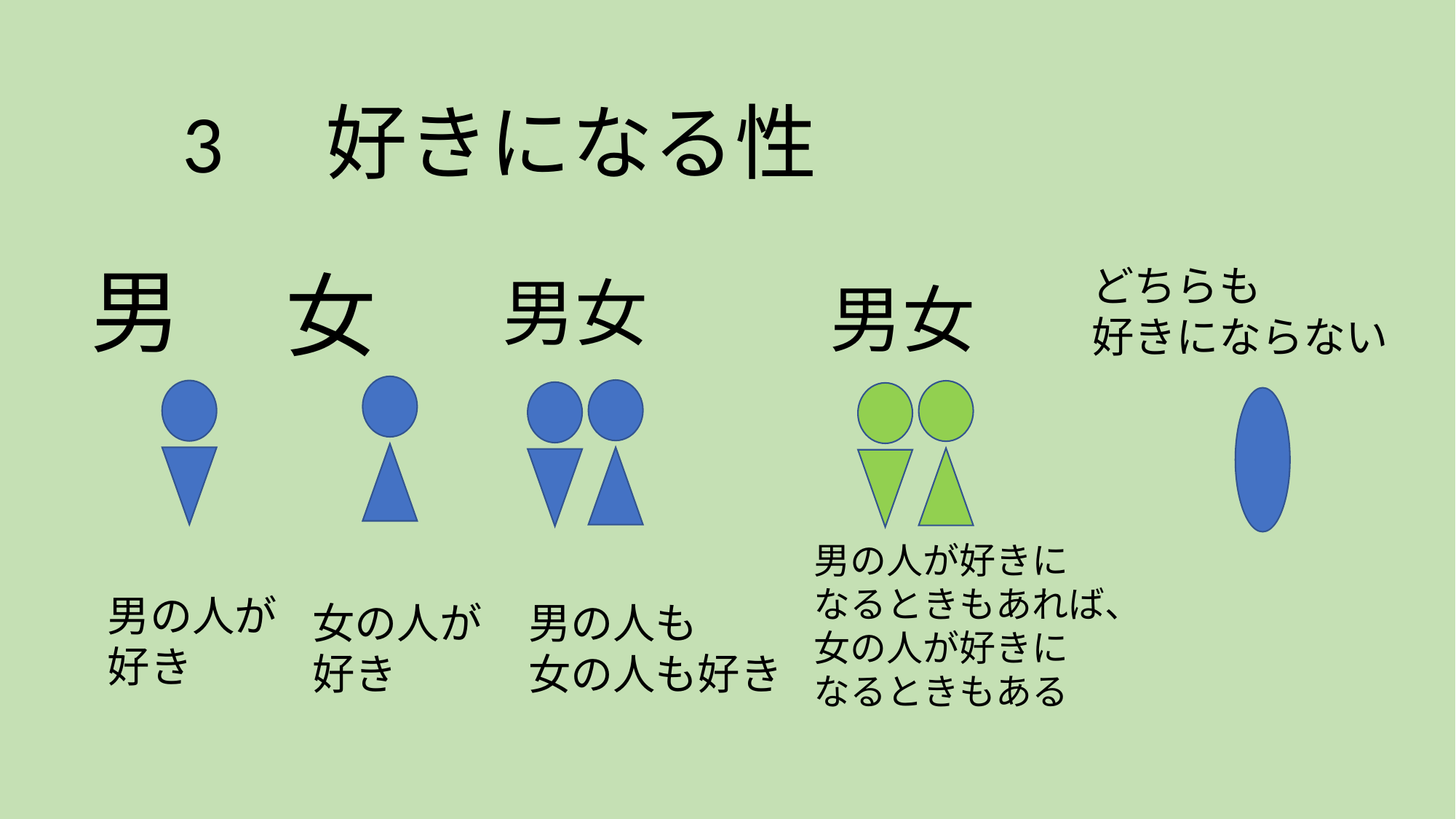

3　好きになる性
男
女

どちらも
好きにならない
男女
男女

男の人が好きに
なるときもあれば、
女の人が好きに
なるときもある
男の人が
好き
女の人が
好き
男の人も
女の人も好き